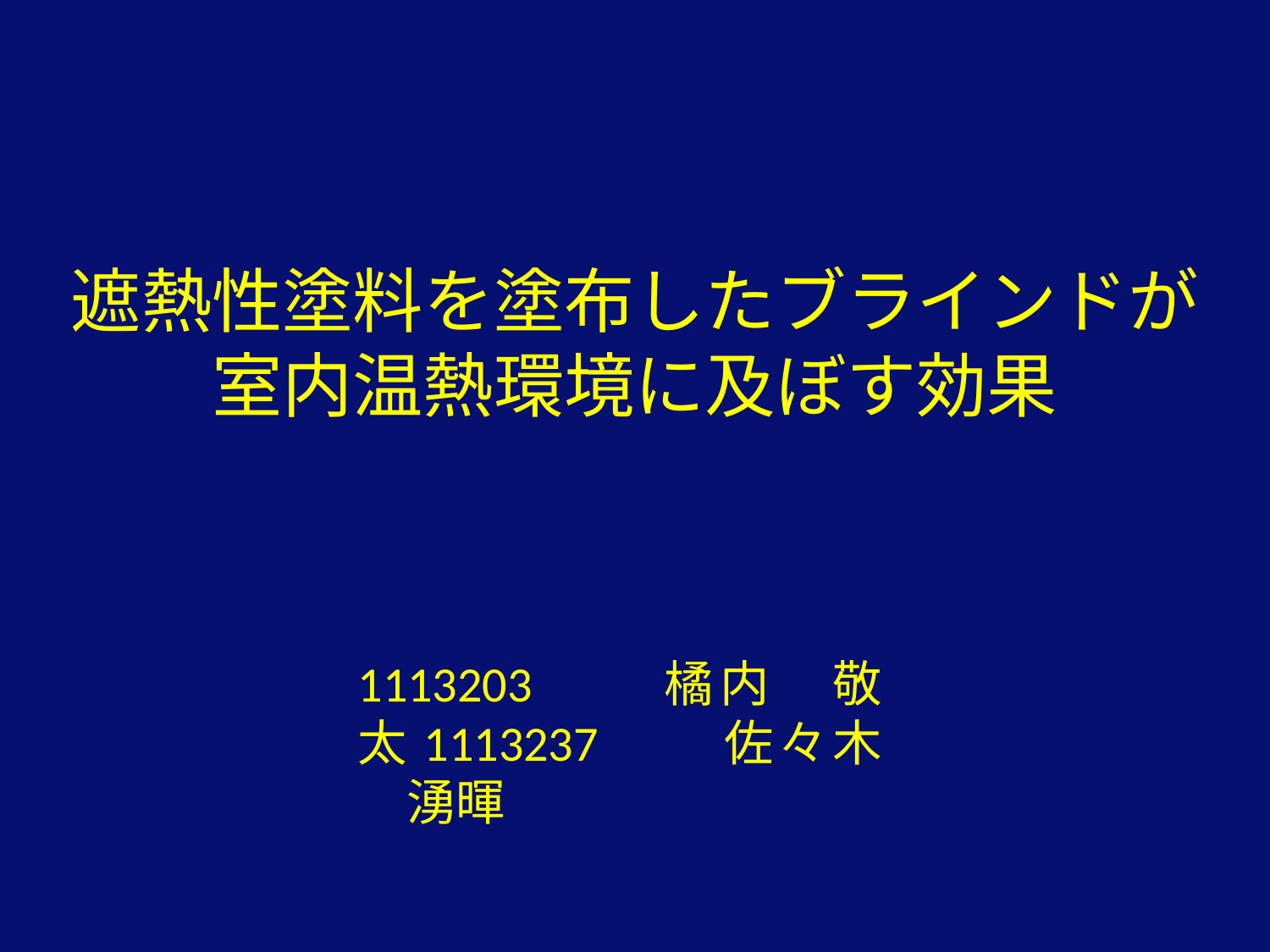

# 遮熱性塗料を塗布したブラインドが 室内温熱環境に及ぼす効果
1113203　　橘内　敬太1113237　　佐々木　湧暉